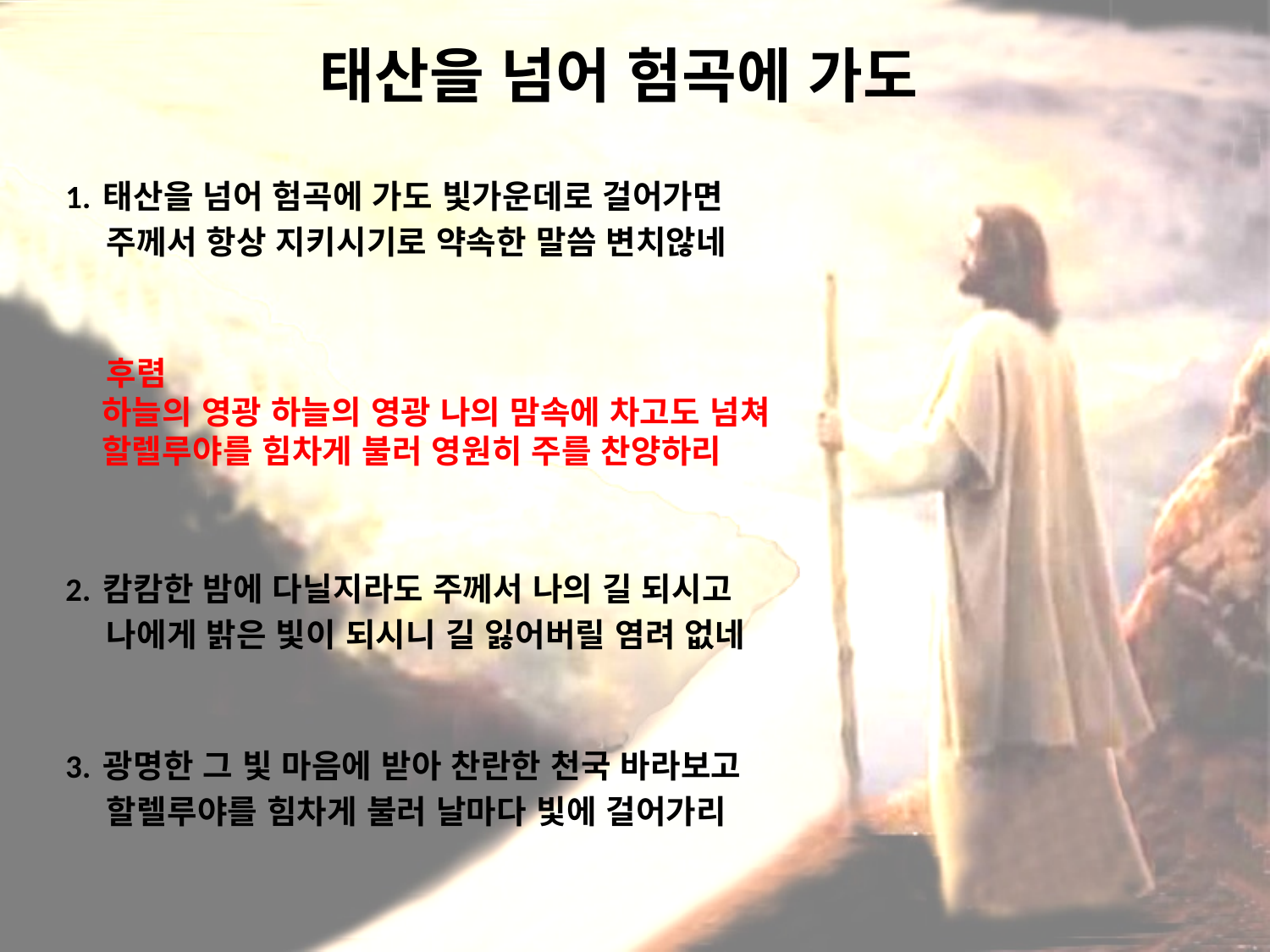

# 태산을 넘어 험곡에 가도
1. 태산을 넘어 험곡에 가도 빛가운데로 걸어가면
    주께서 항상 지키시기로 약속한 말씀 변치않네

    후렴
 하늘의 영광 하늘의 영광 나의 맘속에 차고도 넘쳐
 할렐루야를 힘차게 불러 영원히 주를 찬양하리

2. 캄캄한 밤에 다닐지라도 주께서 나의 길 되시고
    나에게 밝은 빛이 되시니 길 잃어버릴 염려 없네

3. 광명한 그 빛 마음에 받아 찬란한 천국 바라보고
    할렐루야를 힘차게 불러 날마다 빛에 걸어가리